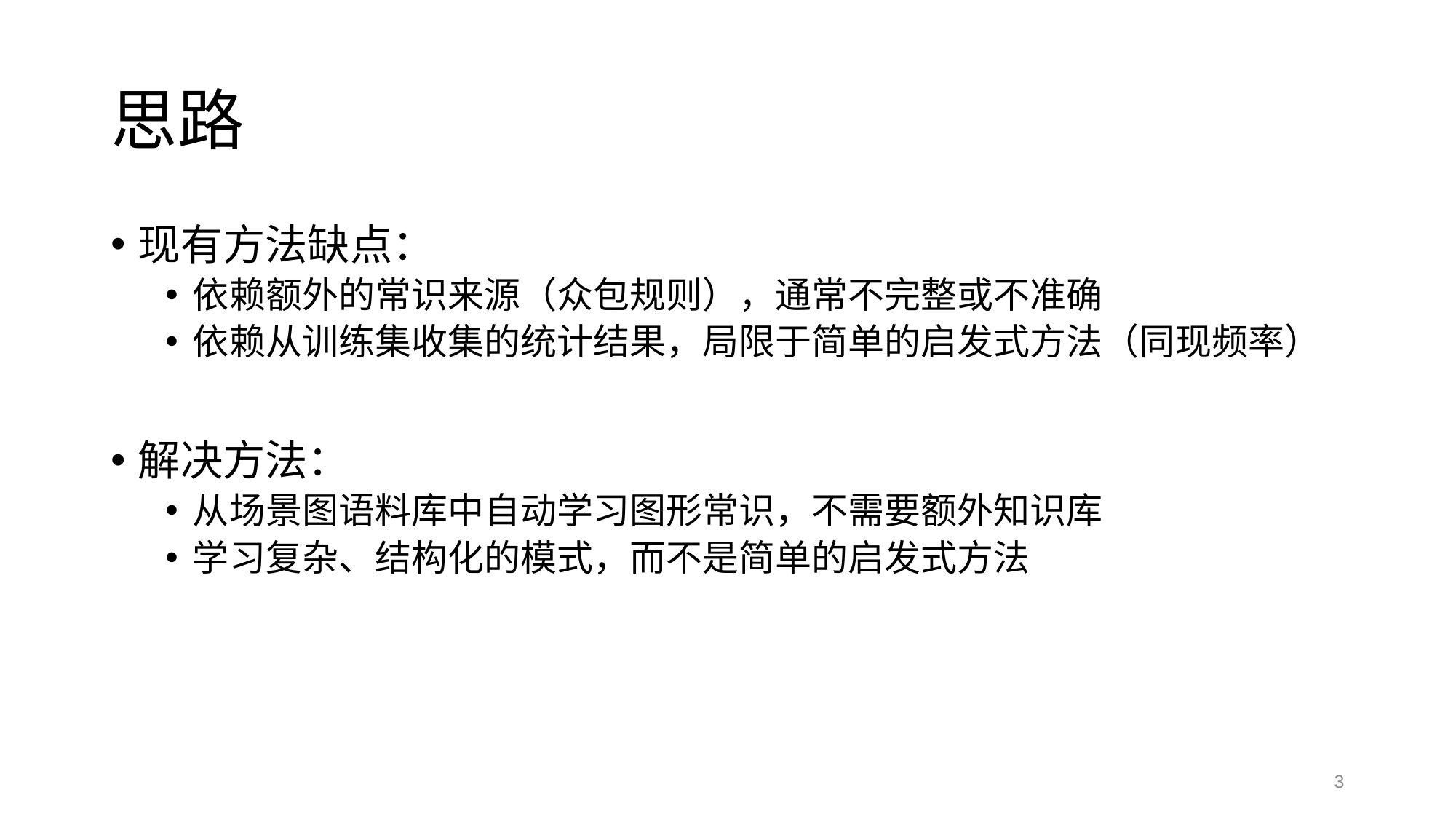

# 思路
现有方法缺点：
依赖额外的常识来源（众包规则），通常不完整或不准确
依赖从训练集收集的统计结果，局限于简单的启发式方法（同现频率）

解决方法：
从场景图语料库中自动学习图形常识，不需要额外知识库
学习复杂、结构化的模式，而不是简单的启发式方法
3